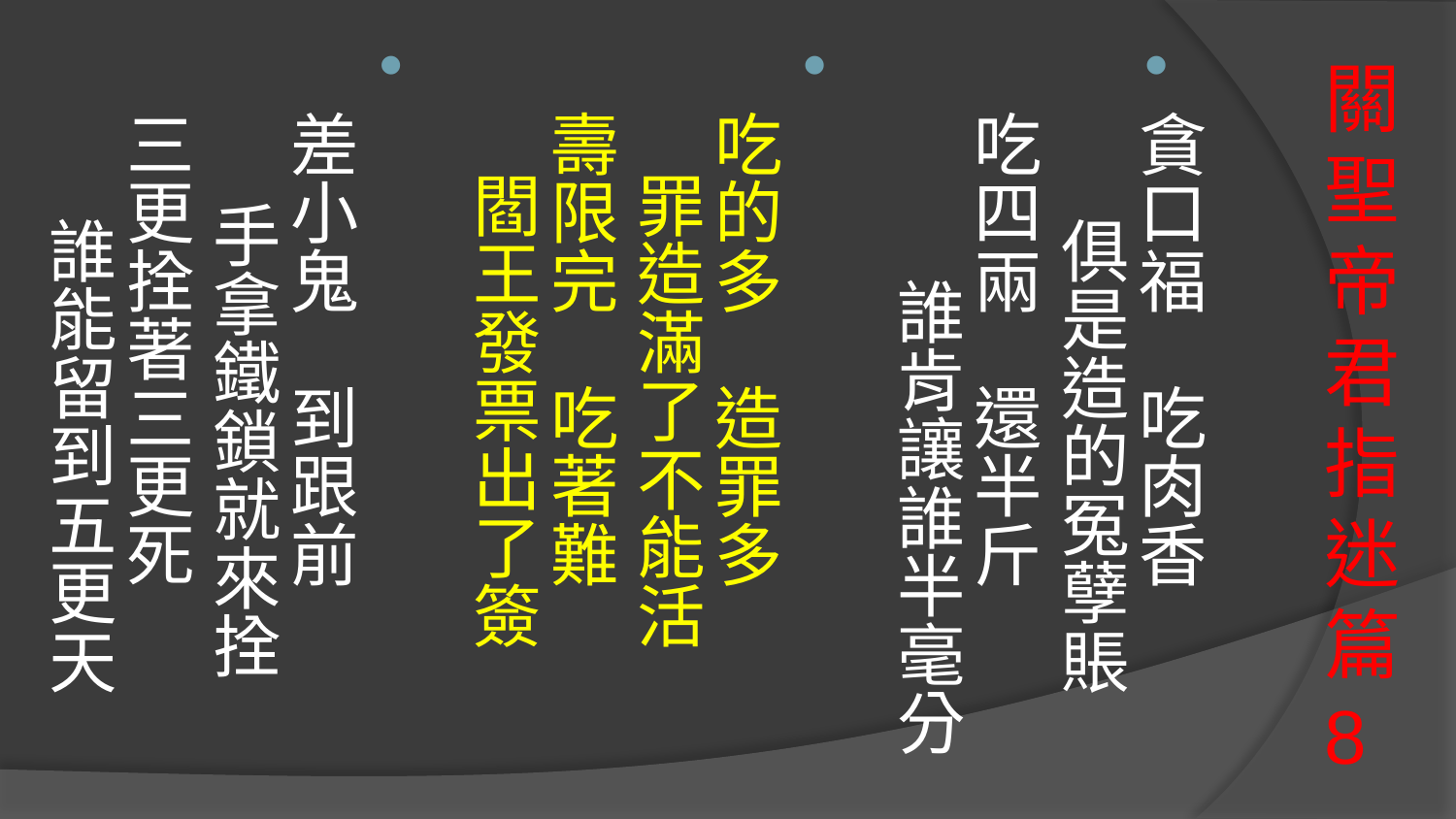

貪口福　吃肉香　               俱是造的冤孽賬
吃四兩　還半斤　                   誰肯讓誰半毫分
吃的多　造罪多　            罪造滿了不能活　
壽限完　吃著難　            閻王發票出了簽
差小鬼　到跟前　              手拿鐵鎖就來拴
三更拴著三更死　               誰能留到五更天
# 關聖帝君指迷篇8